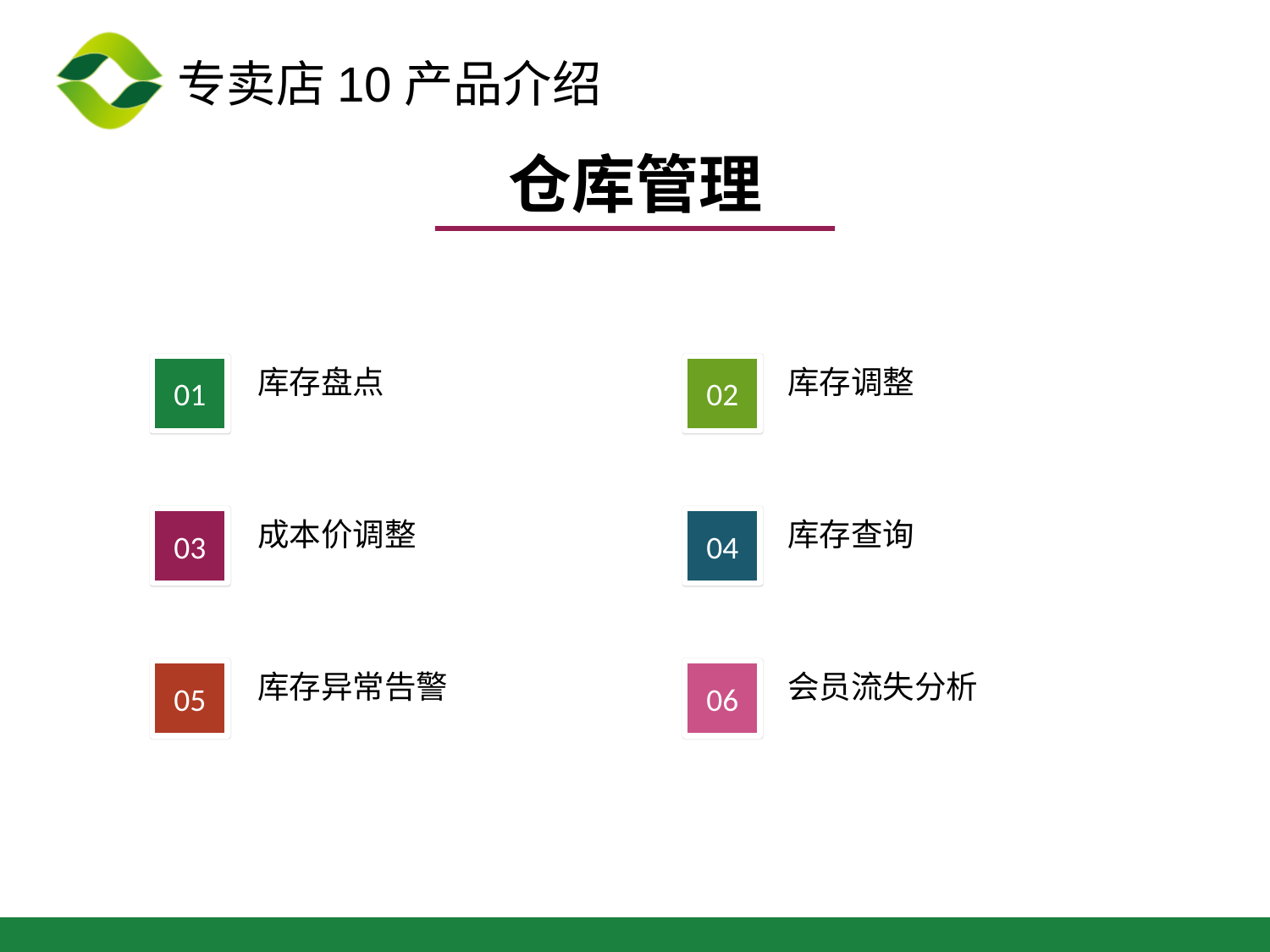

仓库管理

01
库存盘点
02
库存调整
03
成本价调整
04
库存查询
05
库存异常告警
06
会员流失分析